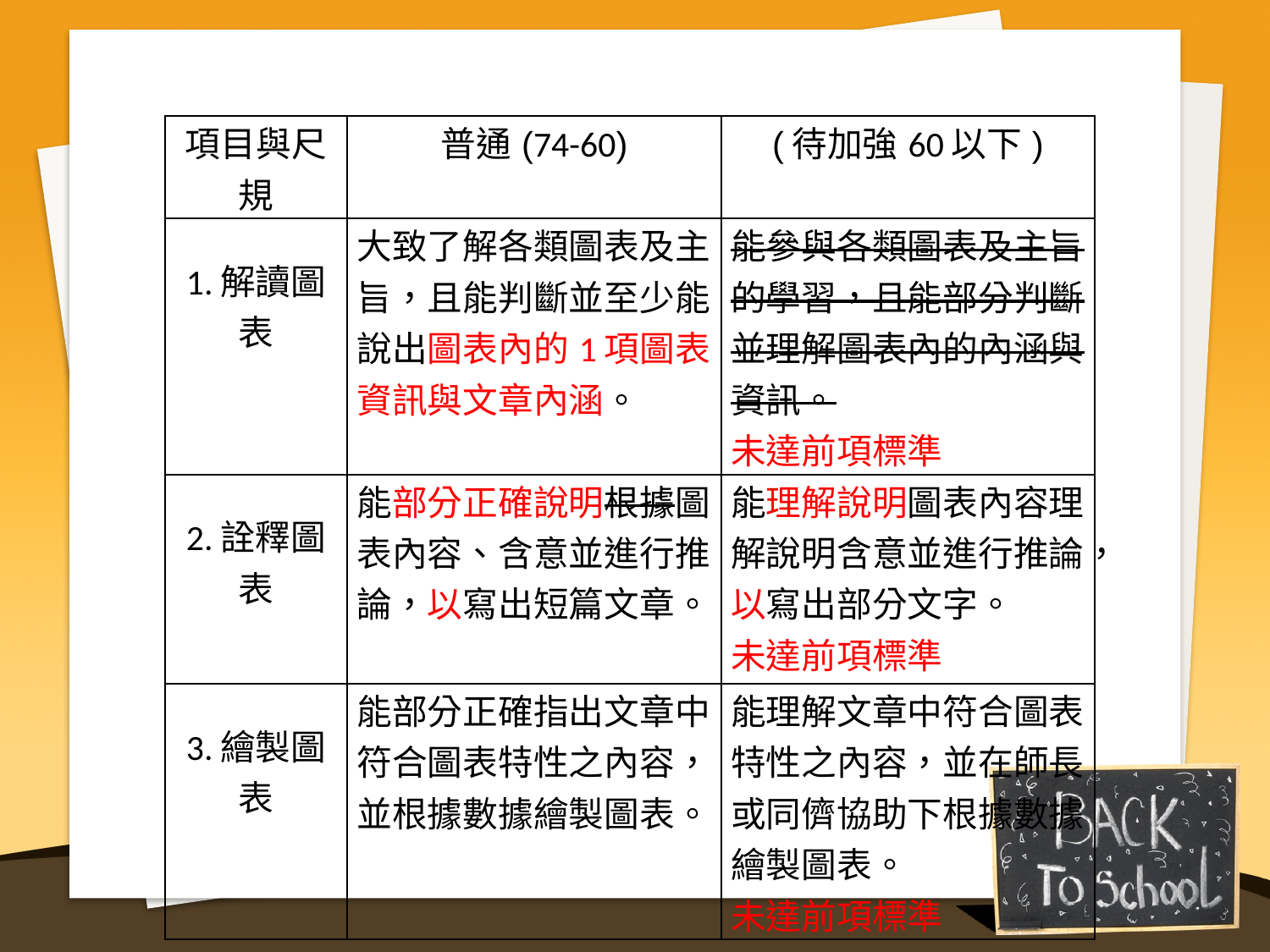

| 項目與尺規 | 普通(74-60) | (待加強60以下) |
| --- | --- | --- |
| 1.解讀圖表 | 大致了解各類圖表及主旨，且能判斷並至少能說出圖表內的1項圖表資訊與文章內涵。 | 能參與各類圖表及主旨的學習，且能部分判斷並理解圖表內的內涵與資訊。 未達前項標準 |
| 2.詮釋圖表 | 能部分正確說明根據圖表內容、含意並進行推論，以寫出短篇文章。 | 能理解說明圖表內容理解說明含意並進行推論，以寫出部分文字。 未達前項標準 |
| 3.繪製圖表 | 能部分正確指出文章中符合圖表特性之內容，並根據數據繪製圖表。 | 能理解文章中符合圖表特性之內容，並在師長或同儕協助下根據數據繪製圖表。 未達前項標準 |